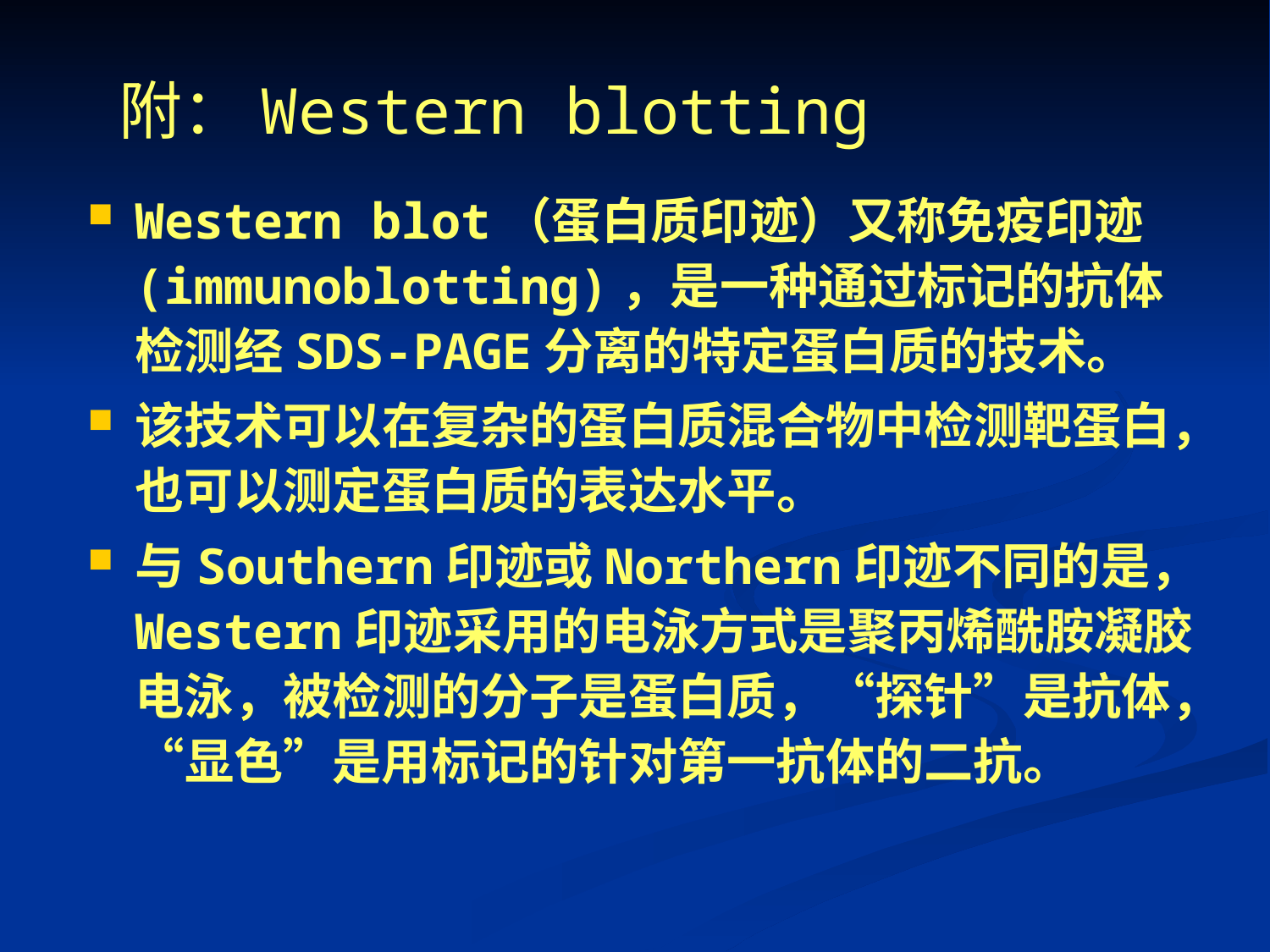

# 附：Western blotting
Western blot（蛋白质印迹）又称免疫印迹(immunoblotting)，是一种通过标记的抗体检测经SDS-PAGE分离的特定蛋白质的技术。
该技术可以在复杂的蛋白质混合物中检测靶蛋白，也可以测定蛋白质的表达水平。
与Southern印迹或Northern印迹不同的是，Western印迹采用的电泳方式是聚丙烯酰胺凝胶电泳，被检测的分子是蛋白质，“探针”是抗体，“显色”是用标记的针对第一抗体的二抗。